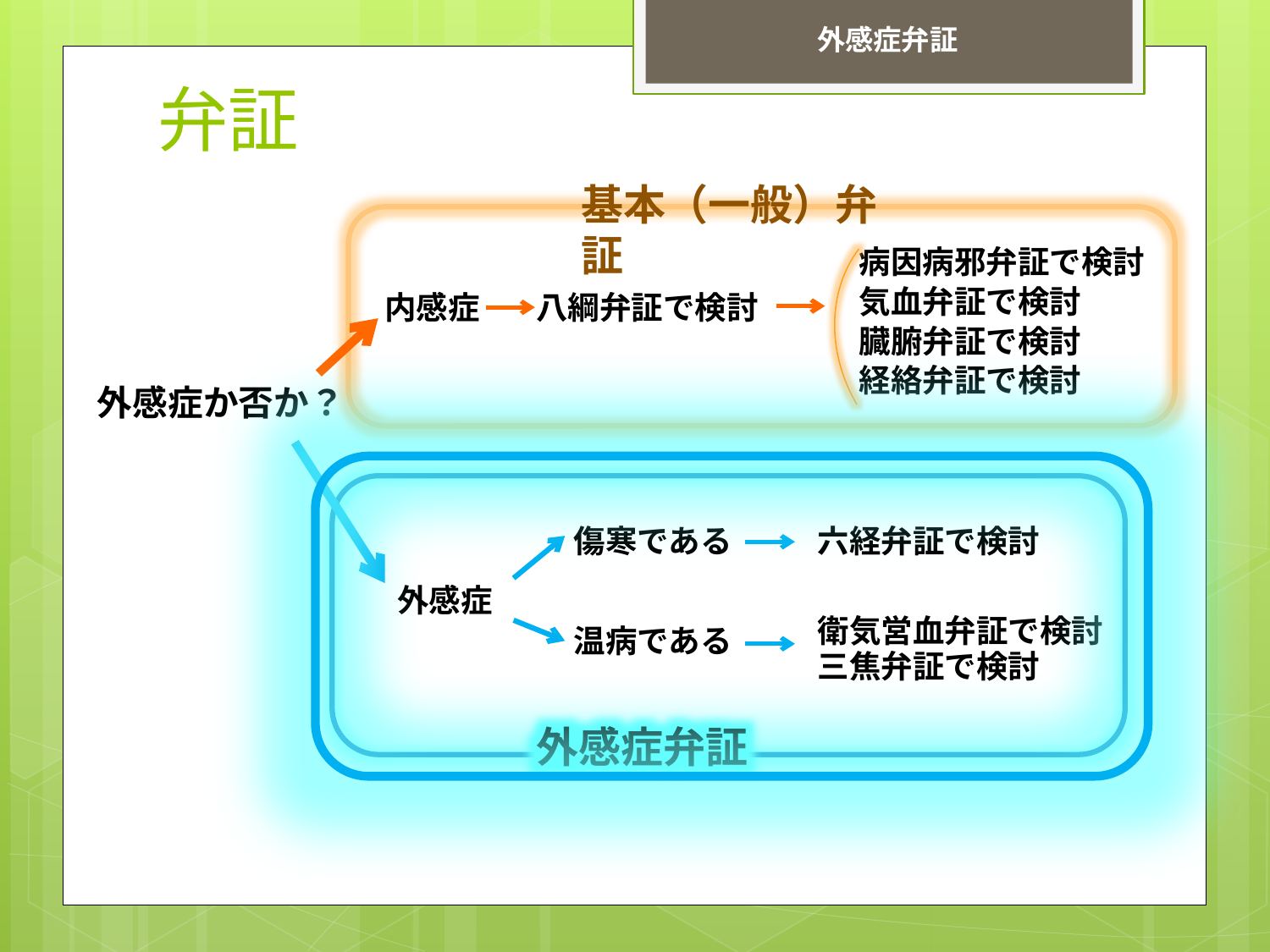

# 弁証
外感症弁証
基本（一般）弁証

病因病邪弁証で検討
気血弁証で検討
八綱弁証で検討
内感症
臓腑弁証で検討
経絡弁証で検討
外感症か否か？

傷寒である
六経弁証で検討
外感症
衛気営血弁証で検討
温病である
三焦弁証で検討
外感症弁証